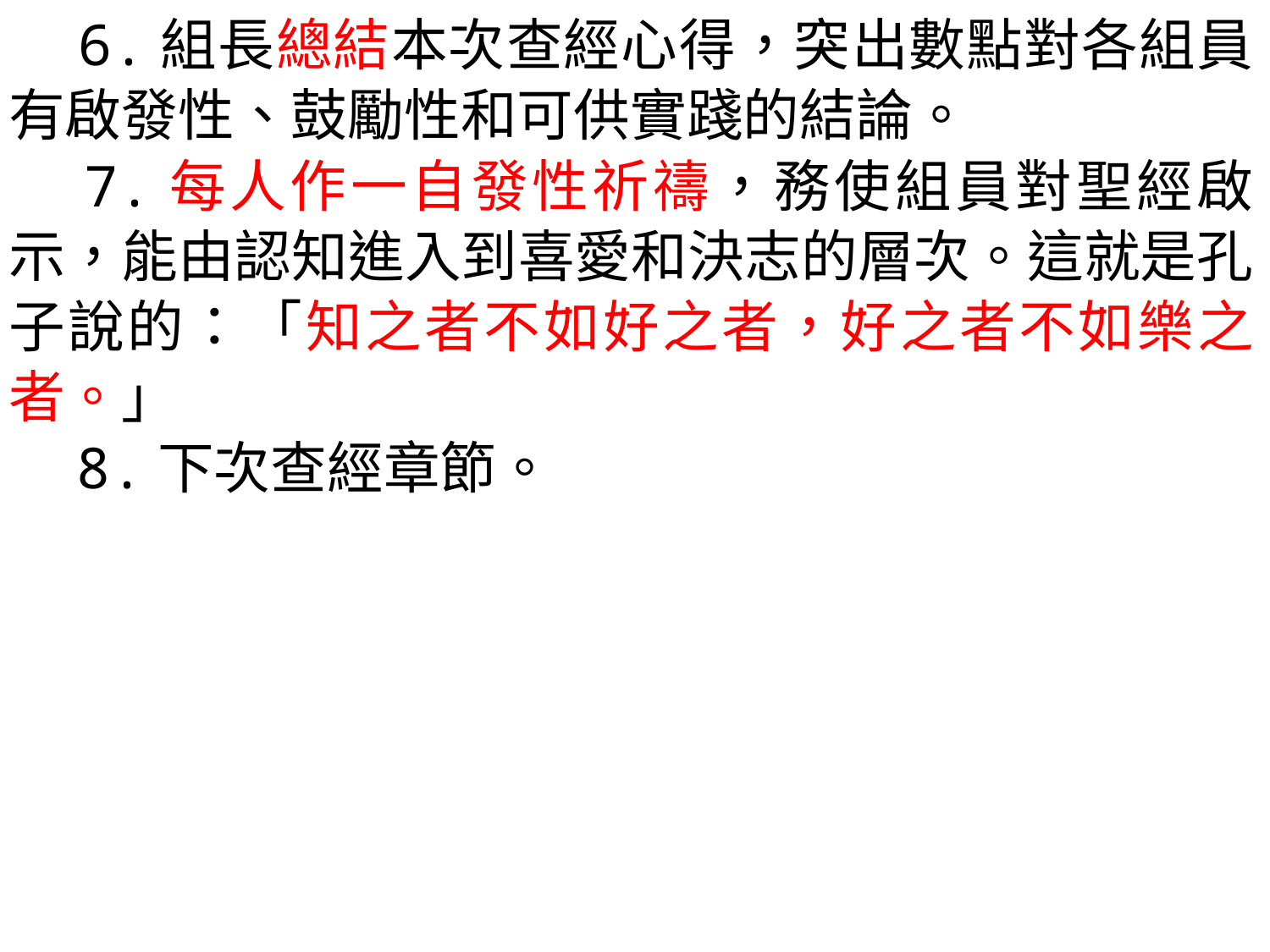

6.組長總結本次查經心得，突出數點對各組員有啟發性、鼓勵性和可供實踐的結論。
  7.每人作一自發性祈禱，務使組員對聖經啟示，能由認知進入到喜愛和決志的層次。這就是孔子說的：「知之者不如好之者，好之者不如樂之者。」
  8.下次查經章節。